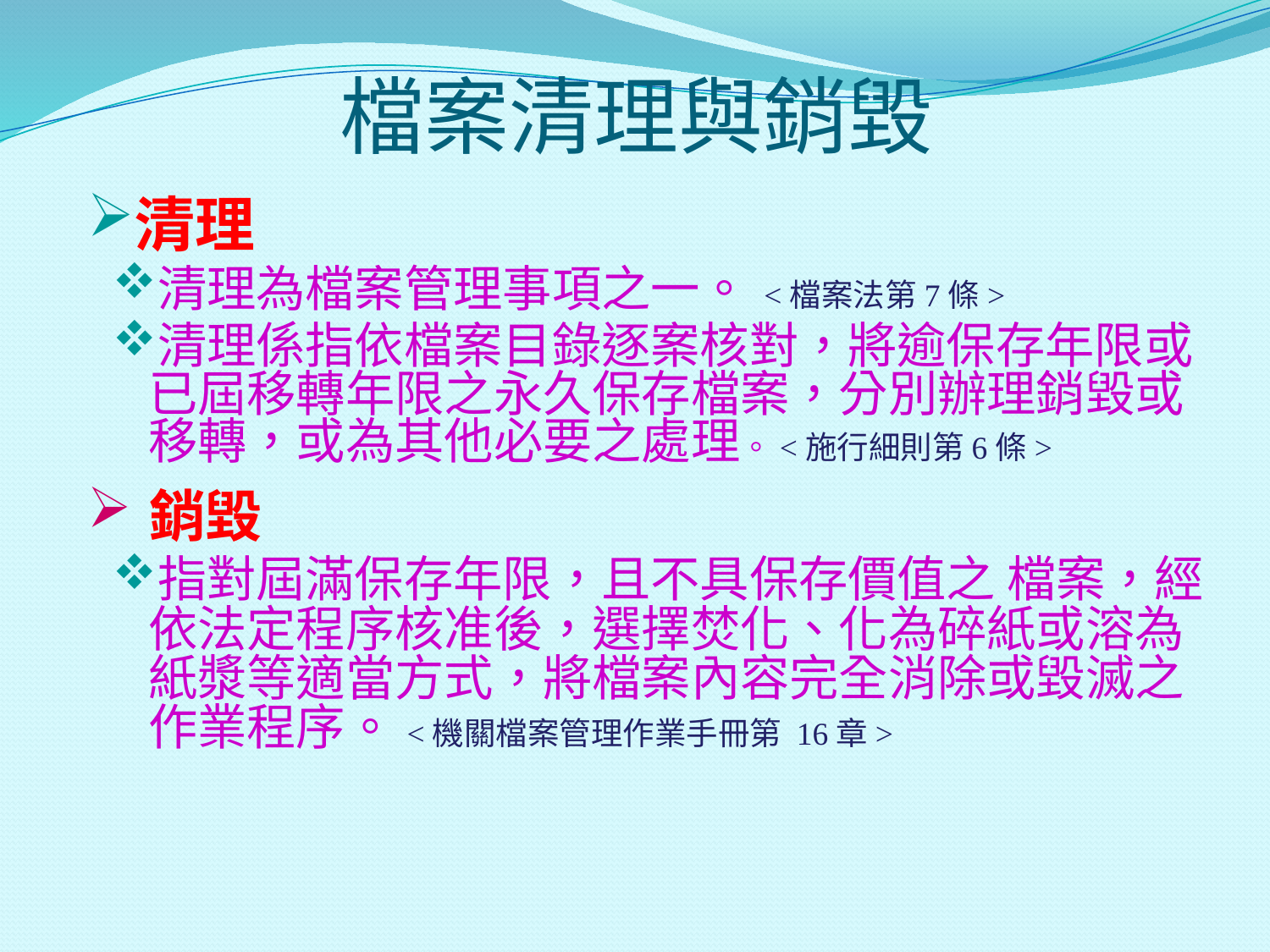

# 檔案清理與銷毀
清理
清理為檔案管理事項之一。 <檔案法第7條>
清理係指依檔案目錄逐案核對，將逾保存年限或已屆移轉年限之永久保存檔案，分別辦理銷毀或移轉，或為其他必要之處理。<施行細則第6條>
銷毀
指對屆滿保存年限，且不具保存價值之 檔案，經依法定程序核准後，選擇焚化、化為碎紙或溶為紙漿等適當方式，將檔案內容完全消除或毀滅之作業程序。<機關檔案管理作業手冊第 16章>